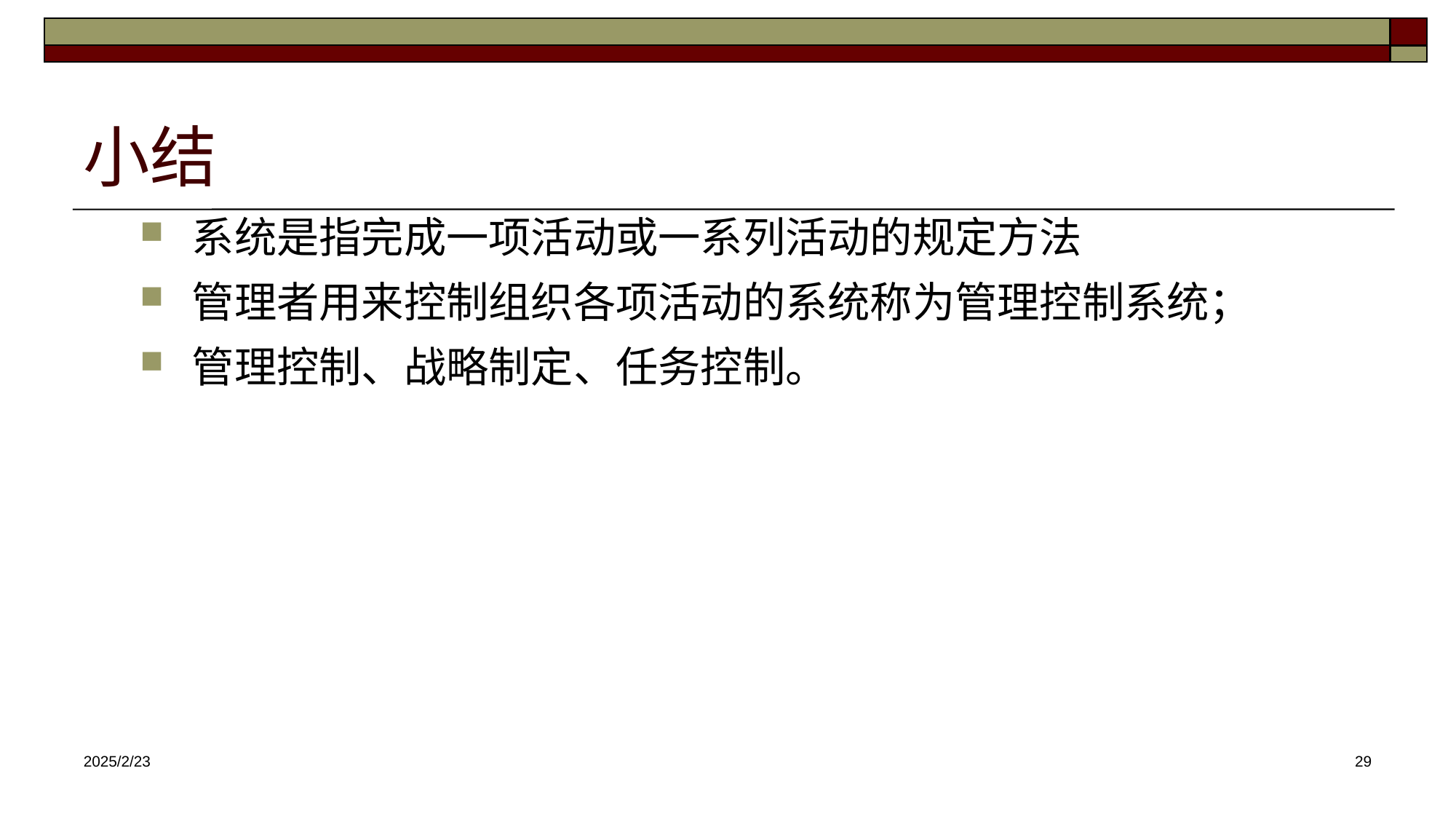

# 小结
系统是指完成一项活动或一系列活动的规定方法
管理者用来控制组织各项活动的系统称为管理控制系统；
管理控制、战略制定、任务控制。
2025/2/23
29